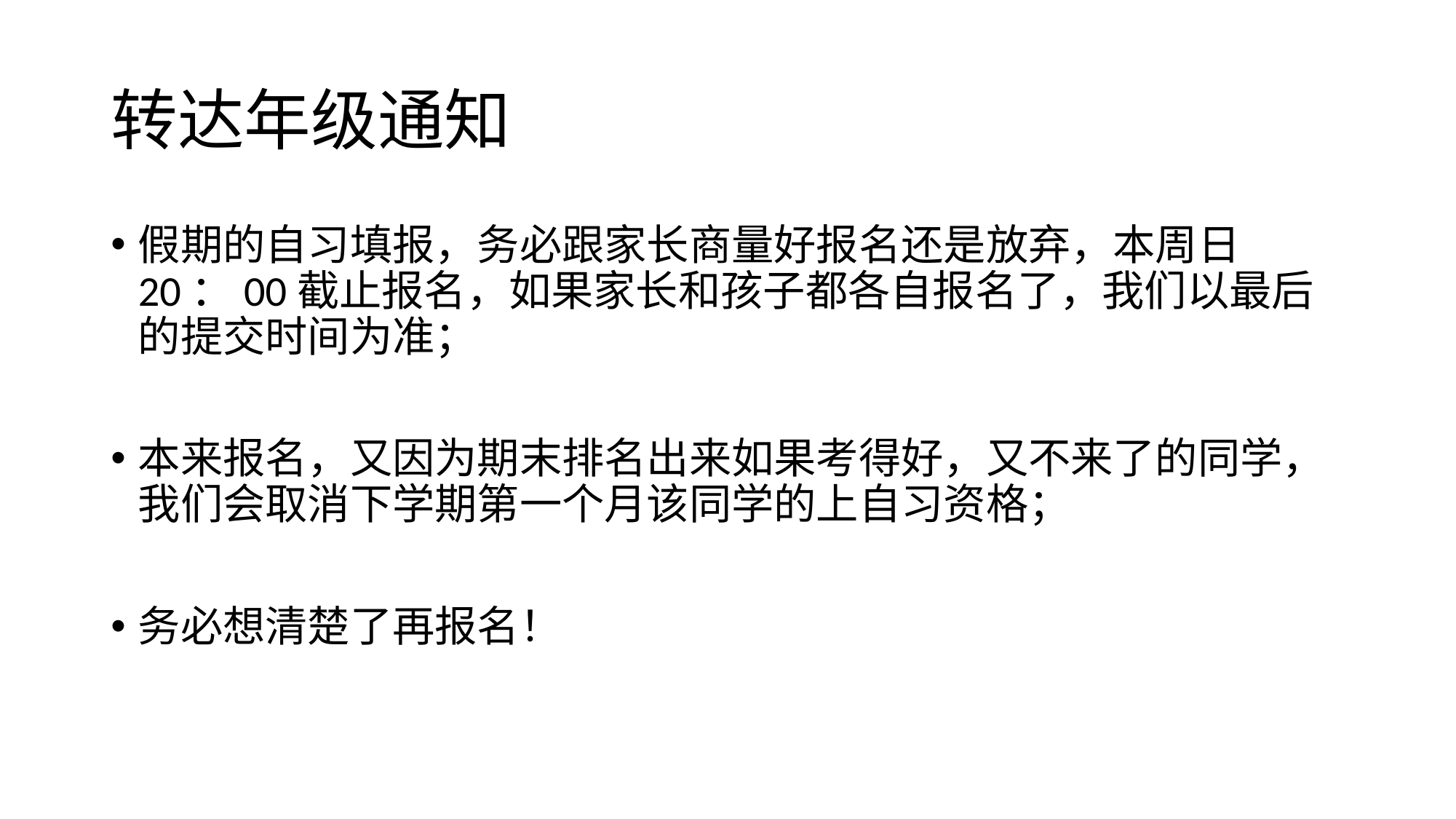

# 转达年级通知
假期的自习填报，务必跟家长商量好报名还是放弃，本周日20：00截止报名，如果家长和孩子都各自报名了，我们以最后的提交时间为准；

本来报名，又因为期末排名出来如果考得好，又不来了的同学，我们会取消下学期第一个月该同学的上自习资格；

务必想清楚了再报名！